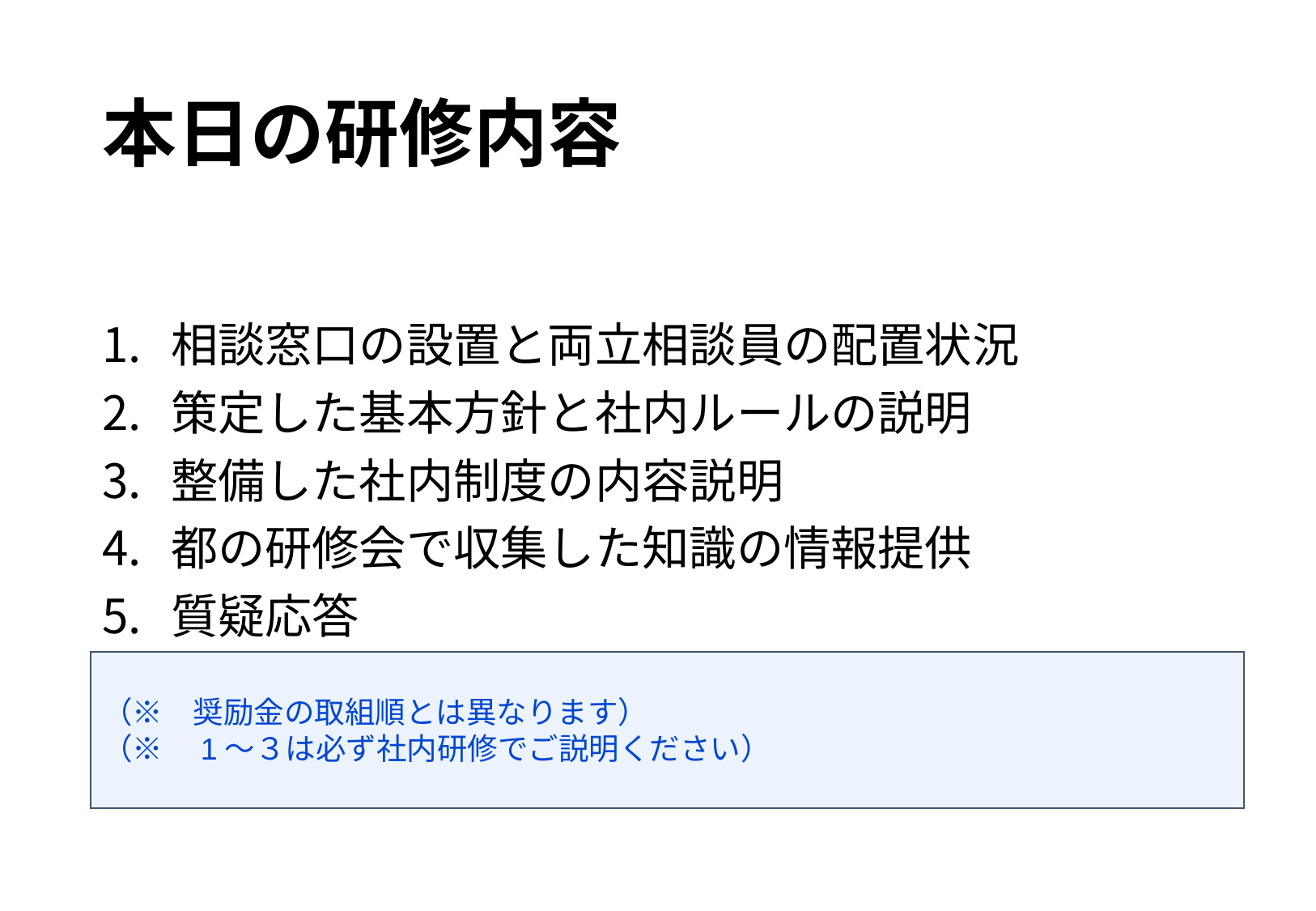

# 本日の研修内容

相談窓口の設置と両立相談員の配置状況
策定した基本方針と社内ルールの説明
整備した社内制度の内容説明
都の研修会で収集した知識の情報提供
質疑応答

（※　奨励金の取組順とは異なります）
（※　1～３は必ず社内研修でご説明ください）